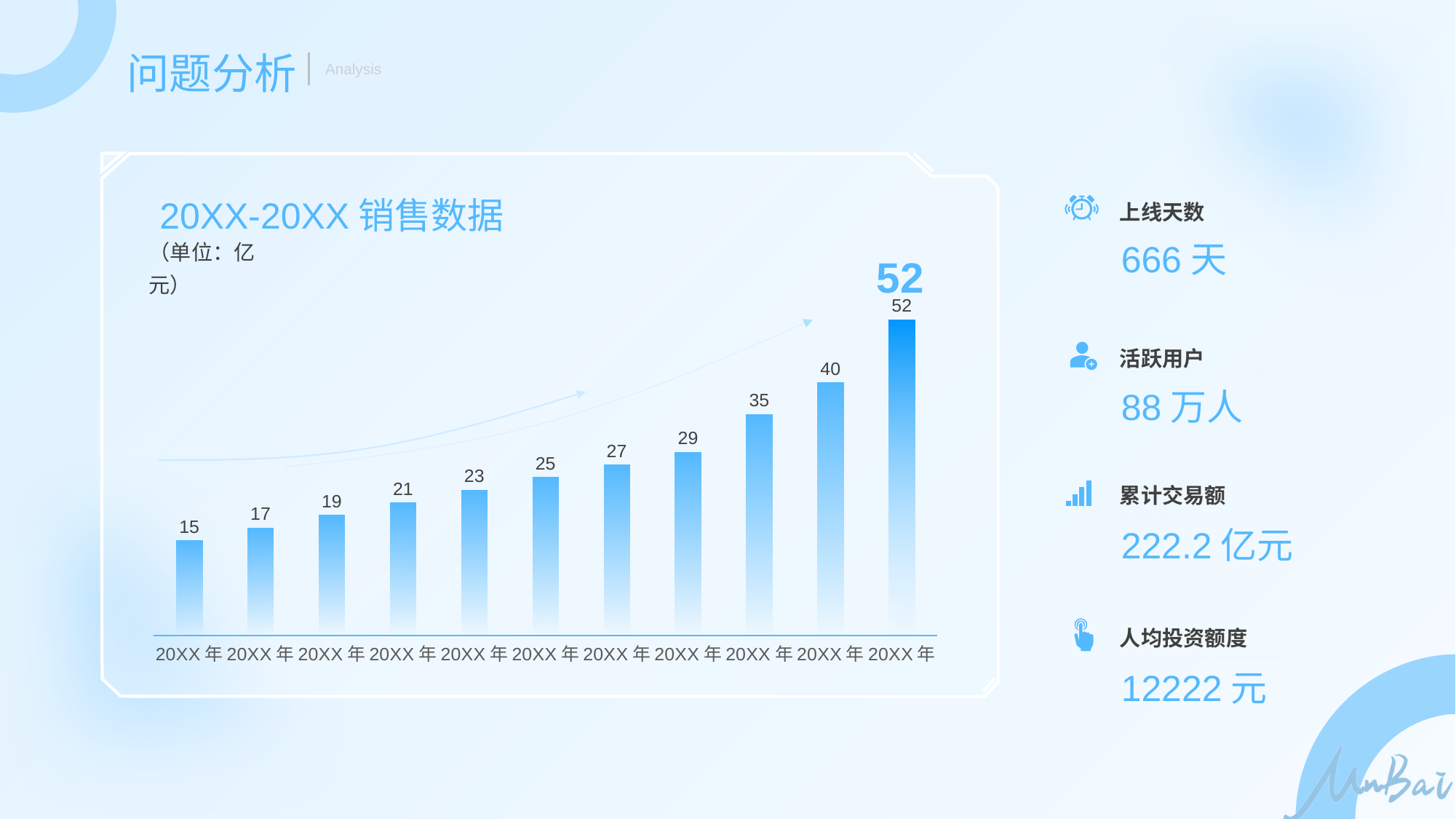

问题分析
Analysis

20XX-20XX销售数据
上线天数

（单位：亿元）
666天
52

### Chart

| Category | 系列 1 |
|---|---|
| 20XX年 | 15.0 |
| 20XX年 | 17.0 |
| 20XX年 | 19.0 |
| 20XX年 | 21.0 |
| 20XX年 | 23.0 |
| 20XX年 | 25.0 |
| 20XX年 | 27.0 |
| 20XX年 | 29.0 |
| 20XX年 | 35.0 |
| 20XX年 | 40.0 |
| 20XX年 | 52.0 |
活跃用户

88万人
累计交易额

222.2亿元
人均投资额度

12222元